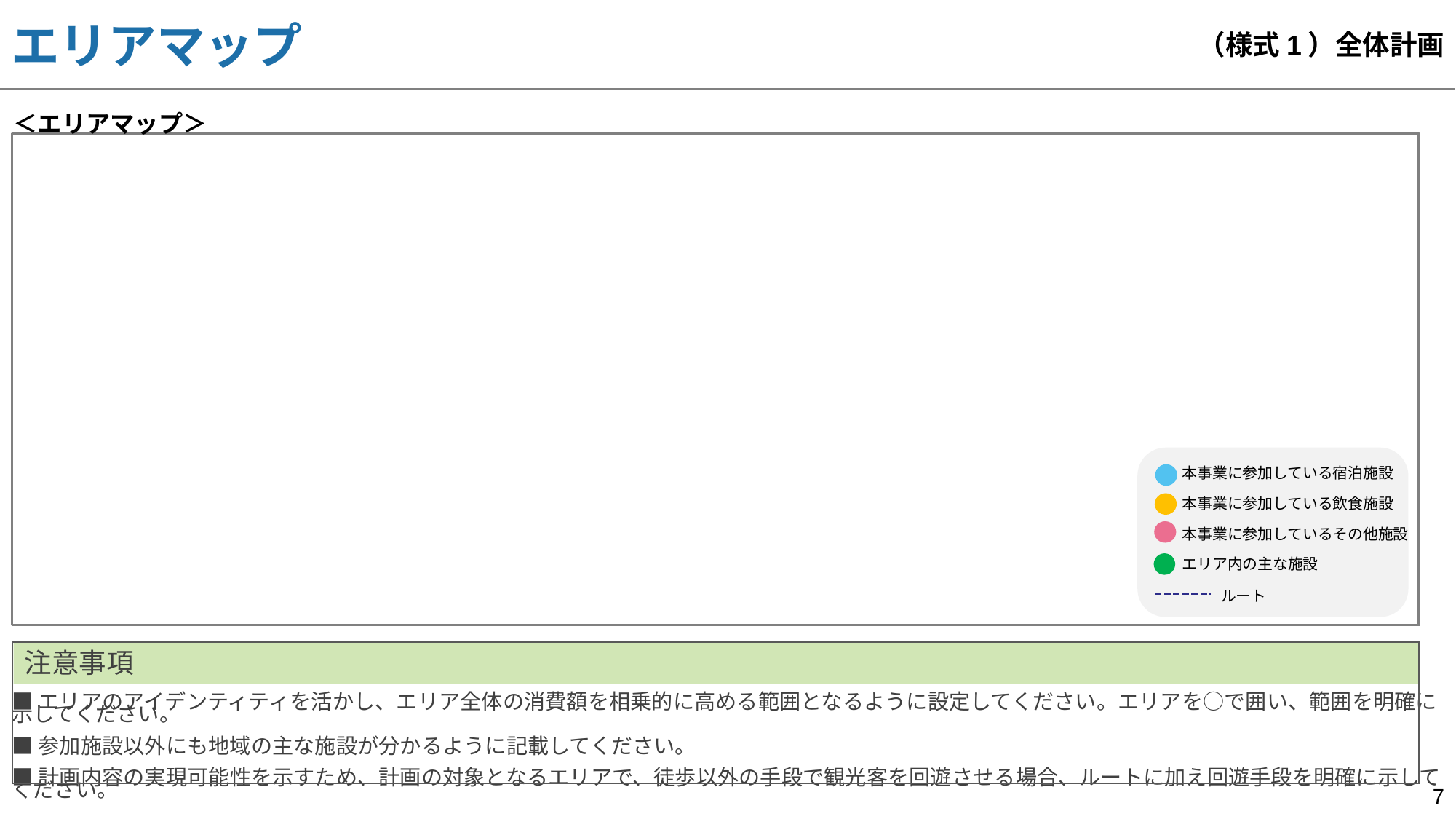

# エリアマップ
（様式1）全体計画
＜エリアマップ＞

本事業に参加している宿泊施設

本事業に参加している飲食施設

本事業に参加しているその他施設

エリア内の主な施設

ルート

注意事項

■エリアのアイデンティティを活かし、エリア全体の消費額を相乗的に高める範囲となるように設定してください。エリアを○で囲い、範囲を明確に示してください。
■参加施設以外にも地域の主な施設が分かるように記載してください。
■計画内容の実現可能性を示すため、計画の対象となるエリアで、徒歩以外の手段で観光客を回遊させる場合、ルートに加え回遊手段を明確に示してください。
7